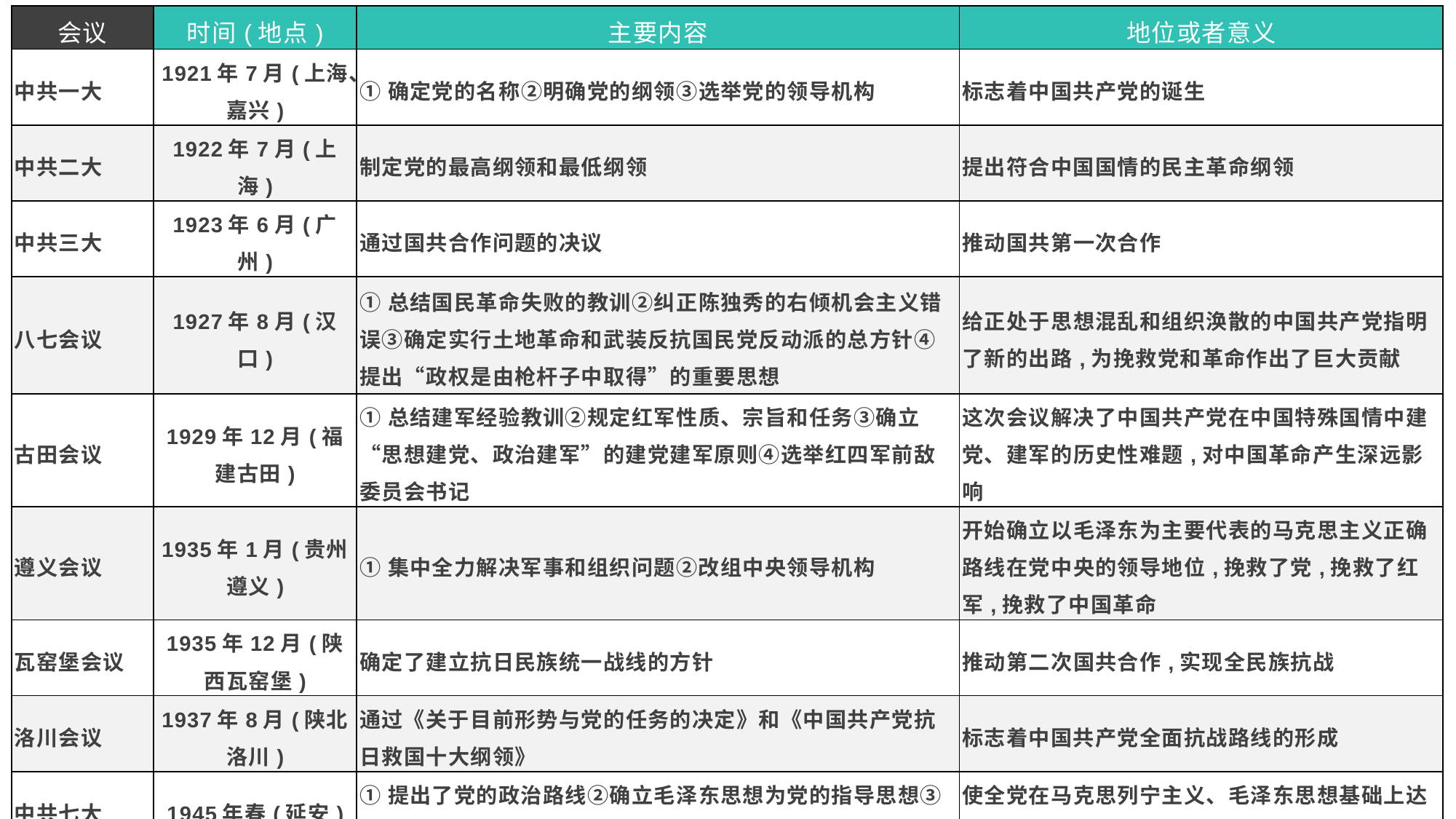

| 会议 | 时间(地点) | 主要内容 | 地位或者意义 |
| --- | --- | --- | --- |
| 中共一大 | 1921年7月(上海、嘉兴) | ①确定党的名称②明确党的纲领③选举党的领导机构 | 标志着中国共产党的诞生 |
| 中共二大 | 1922年7月(上海) | 制定党的最高纲领和最低纲领 | 提出符合中国国情的民主革命纲领 |
| 中共三大 | 1923年6月(广州) | 通过国共合作问题的决议 | 推动国共第一次合作 |
| 八七会议 | 1927年8月(汉口) | ①总结国民革命失败的教训②纠正陈独秀的右倾机会主义错误③确定实行土地革命和武装反抗国民党反动派的总方针④提出“政权是由枪杆子中取得”的重要思想 | 给正处于思想混乱和组织涣散的中国共产党指明了新的出路,为挽救党和革命作出了巨大贡献 |
| 古田会议 | 1929年12月(福建古田) | ①总结建军经验教训②规定红军性质、宗旨和任务③确立“思想建党、政治建军”的建党建军原则④选举红四军前敌委员会书记 | 这次会议解决了中国共产党在中国特殊国情中建党、建军的历史性难题,对中国革命产生深远影响 |
| 遵义会议 | 1935年1月(贵州遵义) | ①集中全力解决军事和组织问题②改组中央领导机构 | 开始确立以毛泽东为主要代表的马克思主义正确路线在党中央的领导地位,挽救了党,挽救了红军,挽救了中国革命 |
| 瓦窑堡会议 | 1935年12月(陕西瓦窑堡) | 确定了建立抗日民族统一战线的方针 | 推动第二次国共合作,实现全民族抗战 |
| 洛川会议 | 1937年8月(陕北洛川) | 通过《关于目前形势与党的任务的决定》和《中国共产党抗日救国十大纲领》 | 标志着中国共产党全面抗战路线的形成 |
| 中共七大 | 1945年春(延安) | ①提出了党的政治路线②确立毛泽东思想为党的指导思想③选举产生新的中央委员会 | 使全党在马克思列宁主义、毛泽东思想基础上达到空前团结 |
| 七届二中全会 | 1949年春(河北西柏坡) | ①提出促进革命取得全国胜利的基本方针②指出党的工作重心转移③提出革命胜利后各方面基本政策④继续保持党的优良作风 | 推动中国革命在全国的胜利,对新中国的建设事业,具有重要指导作用 |